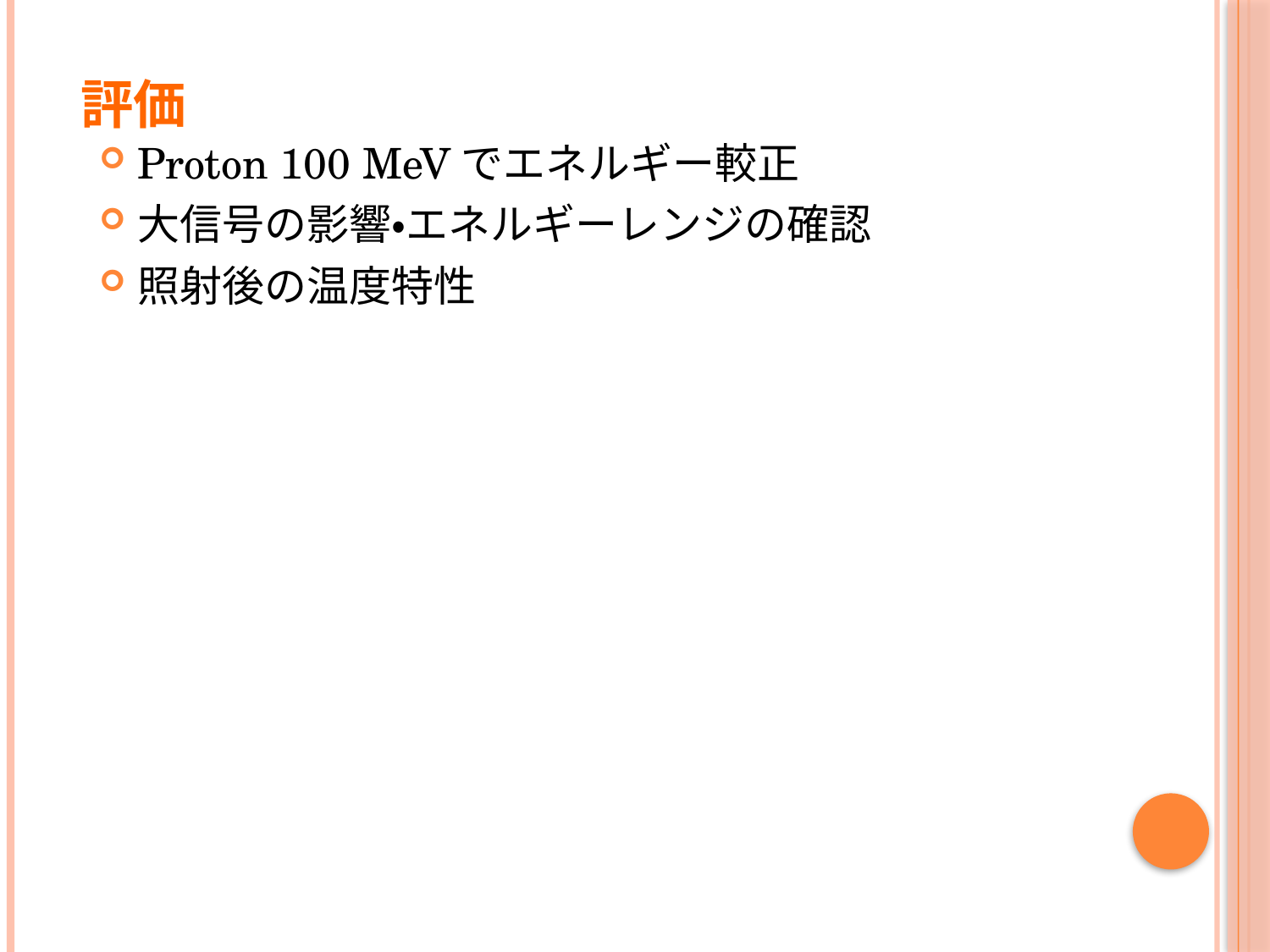

# 評価
Proton 100 MeVでエネルギー較正
大信号の影響・エネルギーレンジの確認
照射後の温度特性